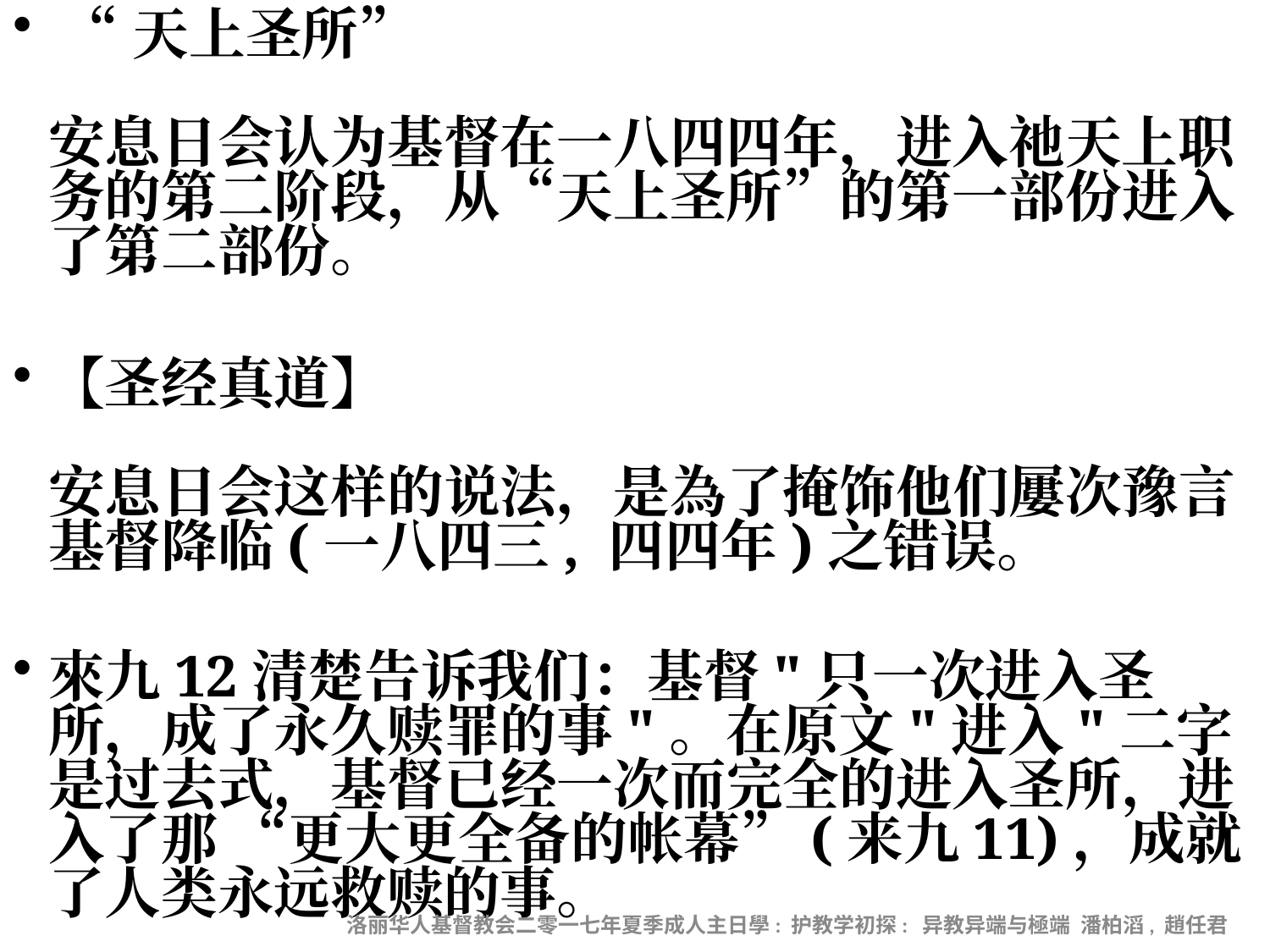

“天上圣所”
安息日会认为基督在一八四四年，进入祂天上职务的第二阶段，从“天上圣所”的第一部份进入了第二部份。
【圣经真道】
安息日会这样的说法，是為了掩饰他们屢次豫言基督降临(一八四三, 四四年)之错误。

來九12清楚告诉我们：基督"只一次进入圣所，成了永久赎罪的事"。在原文"进入"二字是过去式，基督已经一次而完全的进入圣所，进入了那 “更大更全备的帐幕”(来九11)，成就了人类永远救赎的事。
洛丽华人基督教会二零一七年夏季成人主日學: 护教学初探:  异教异端与極端  潘柏滔, 趙任君